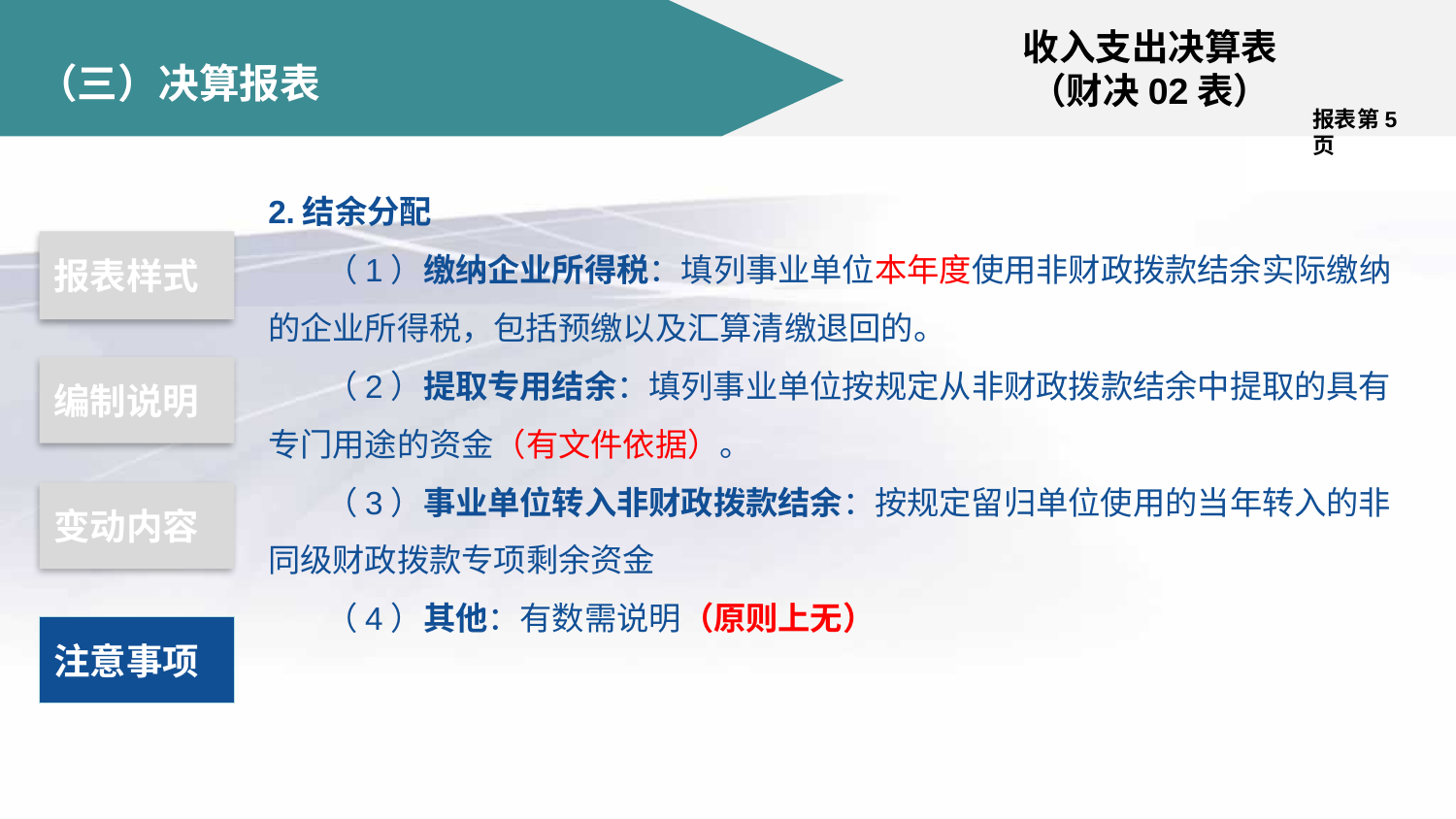

收入支出决算表
（财决02表）
# （三）决算报表
报表第5页
2.结余分配
（1）缴纳企业所得税：填列事业单位本年度使用非财政拨款结余实际缴纳的企业所得税，包括预缴以及汇算清缴退回的。
（2）提取专用结余：填列事业单位按规定从非财政拨款结余中提取的具有专门用途的资金（有文件依据）。
（3）事业单位转入非财政拨款结余：按规定留归单位使用的当年转入的非同级财政拨款专项剩余资金
（4）其他：有数需说明（原则上无）
报表样式
编制说明
变动内容
注意事项
44